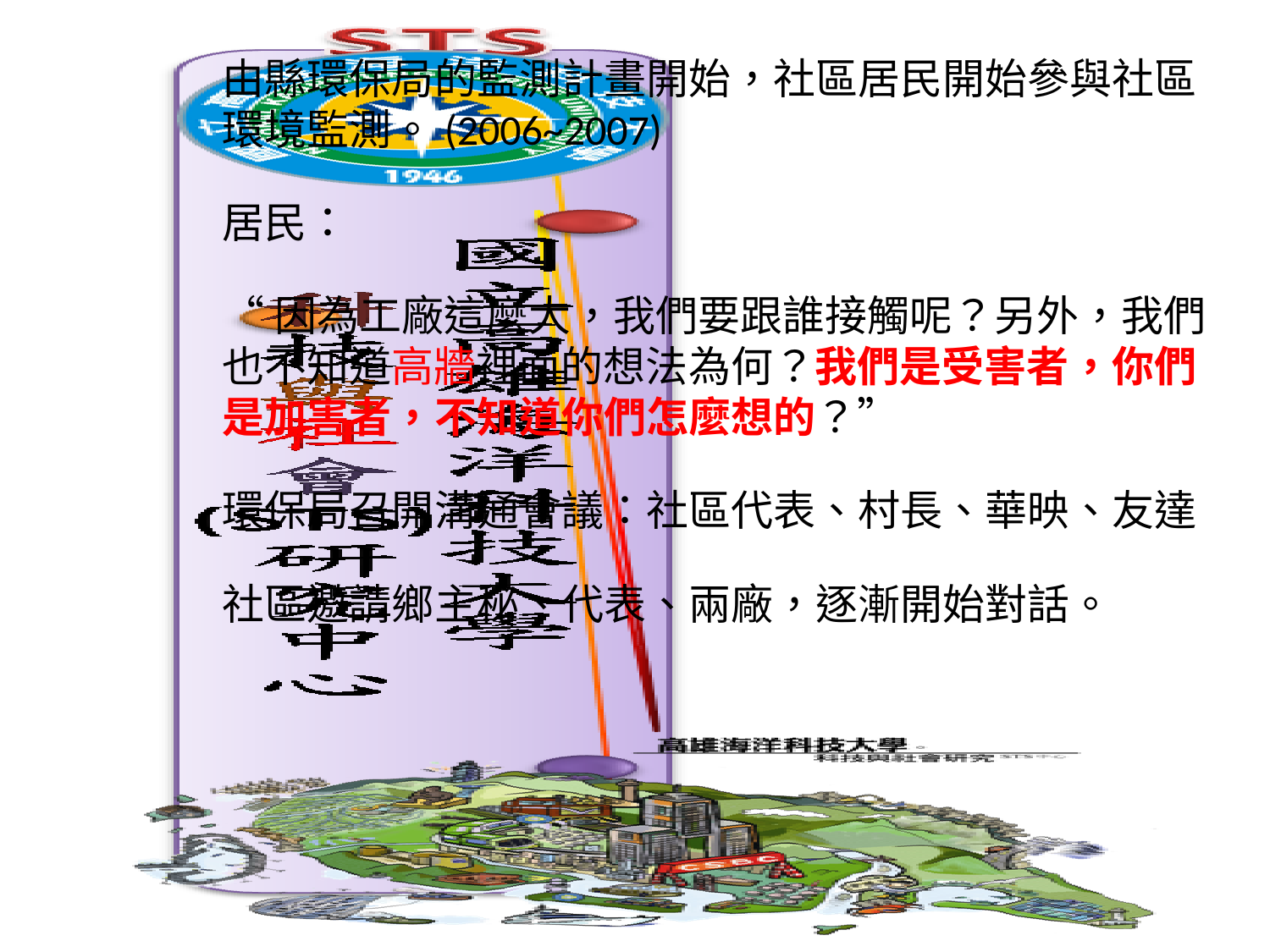

由縣環保局的監測計畫開始，社區居民開始參與社區環境監測。(2006~2007)
居民：
“因為工廠這麼大，我們要跟誰接觸呢？另外，我們也不知道高牆裡面的想法為何？我們是受害者，你們是加害者，不知道你們怎麼想的？”
環保局召開溝通會議：社區代表、村長、華映、友達
社區邀請鄉主秘、代表、兩廠，逐漸開始對話。